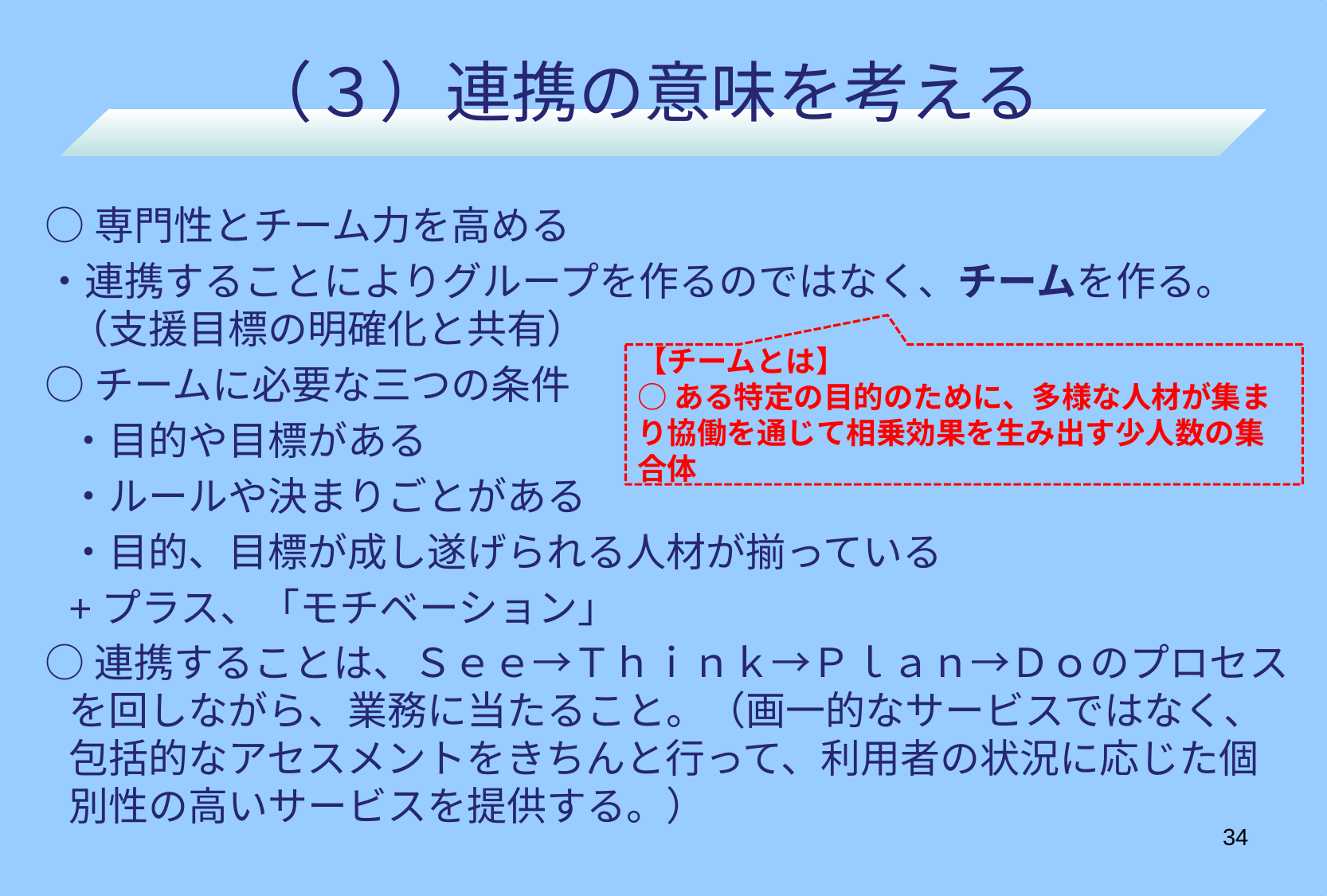

# （３）連携の意味を考える

○専門性とチーム力を高める
・連携することによりグループを作るのではなく、チームを作る。（支援目標の明確化と共有）
○チームに必要な三つの条件
・目的や目標がある
・ルールや決まりごとがある
・目的、目標が成し遂げられる人材が揃っている
+プラス、「モチベーション」
○連携することは、Ｓｅｅ→Ｔｈｉｎｋ→Ｐｌａｎ→Ｄｏのプロセスを回しながら、業務に当たること。（画一的なサービスではなく、包括的なアセスメントをきちんと行って、利用者の状況に応じた個別性の高いサービスを提供する。）

【チームとは】
○ある特定の目的のために、多様な人材が集まり協働を通じて相乗効果を生み出す少人数の集合体
34